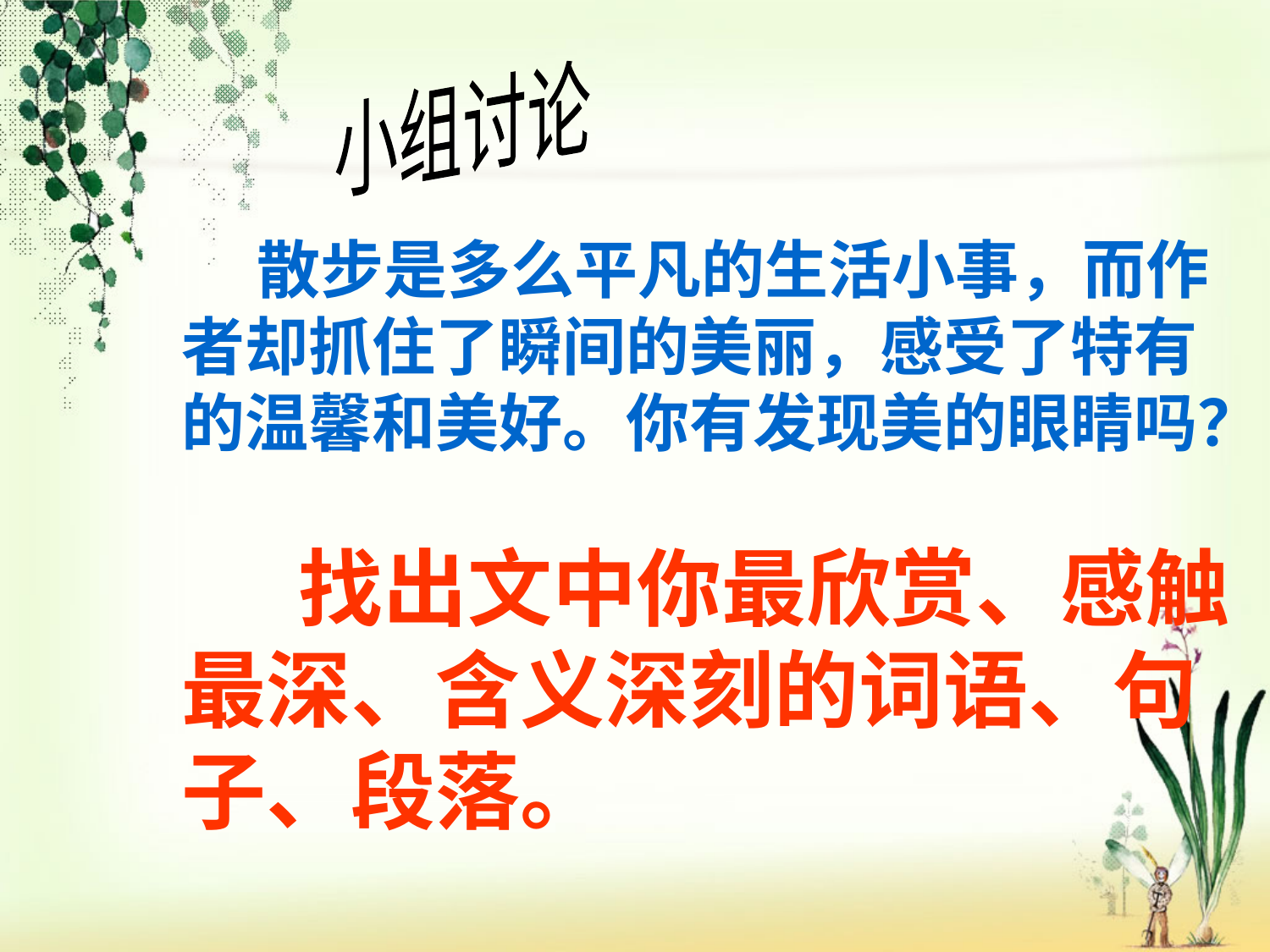

小组讨论
    散步是多么平凡的生活小事，而作者却抓住了瞬间的美丽，感受了特有的温馨和美好。你有发现美的眼睛吗？

     找出文中你最欣赏、感触最深、含义深刻的词语、句子、段落。